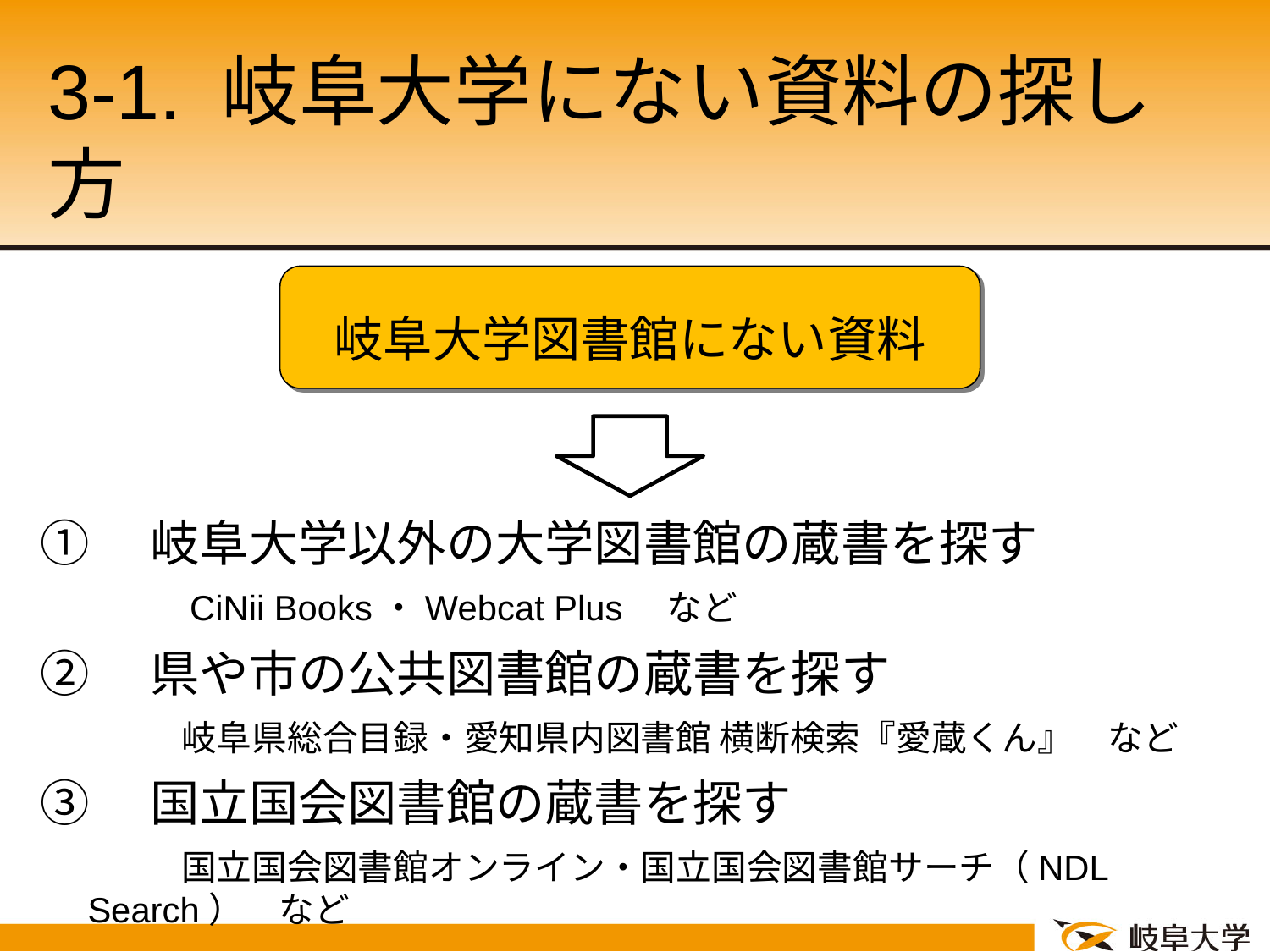

# 3-1. 岐阜大学にない資料の探し方
岐阜大学図書館にない資料

①　岐阜大学以外の大学図書館の蔵書を探す
　　　　CiNii Books・Webcat Plus　など
②　県や市の公共図書館の蔵書を探す
　　　　岐阜県総合目録・愛知県内図書館 横断検索『愛蔵くん』　など
③　国立国会図書館の蔵書を探す
　　　　国立国会図書館オンライン・国立国会図書館サーチ（NDL Search）　など